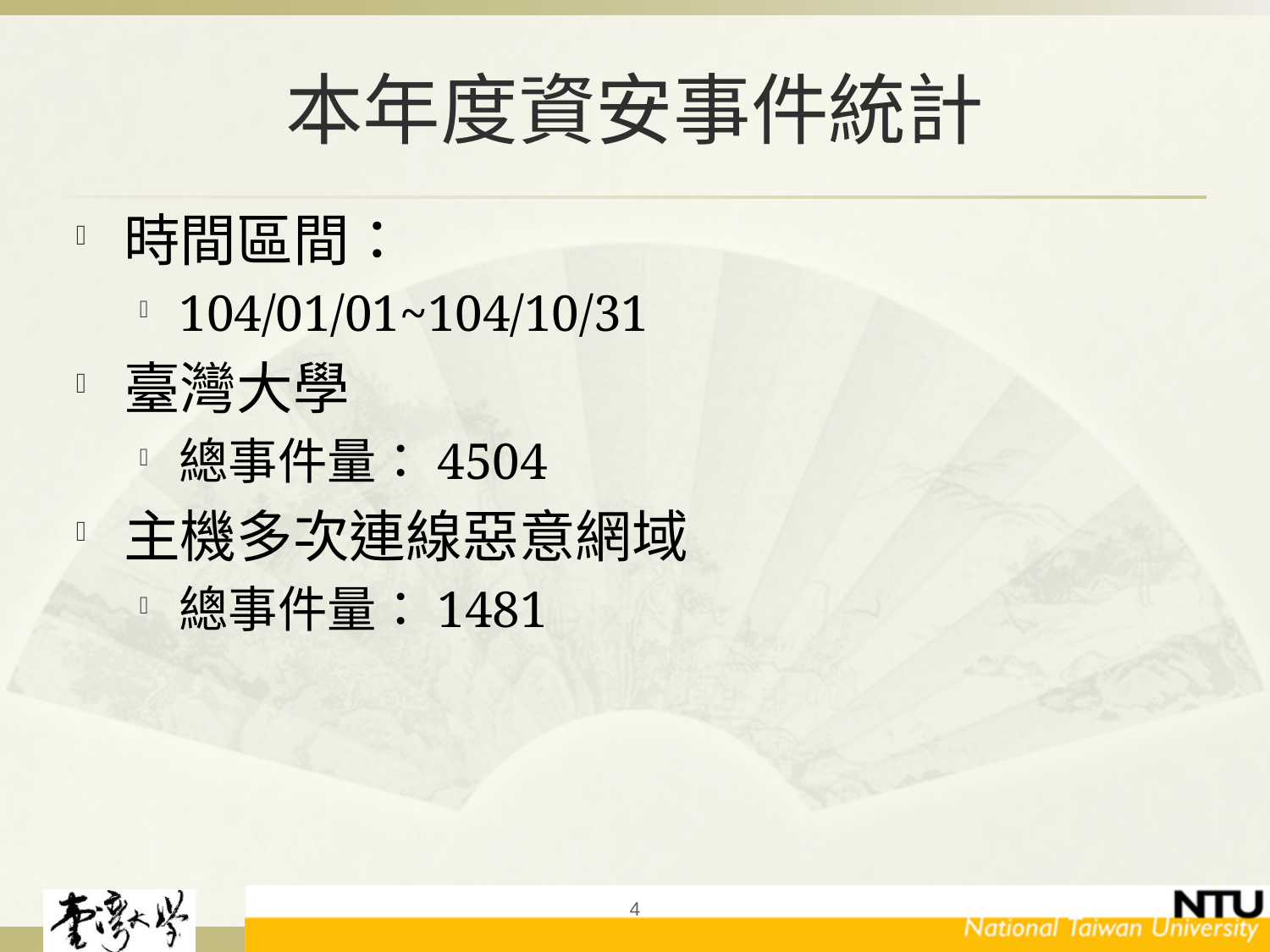

# 本年度資安事件統計
時間區間：
104/01/01~104/10/31
臺灣大學
總事件量：4504
主機多次連線惡意網域
總事件量：1481
4